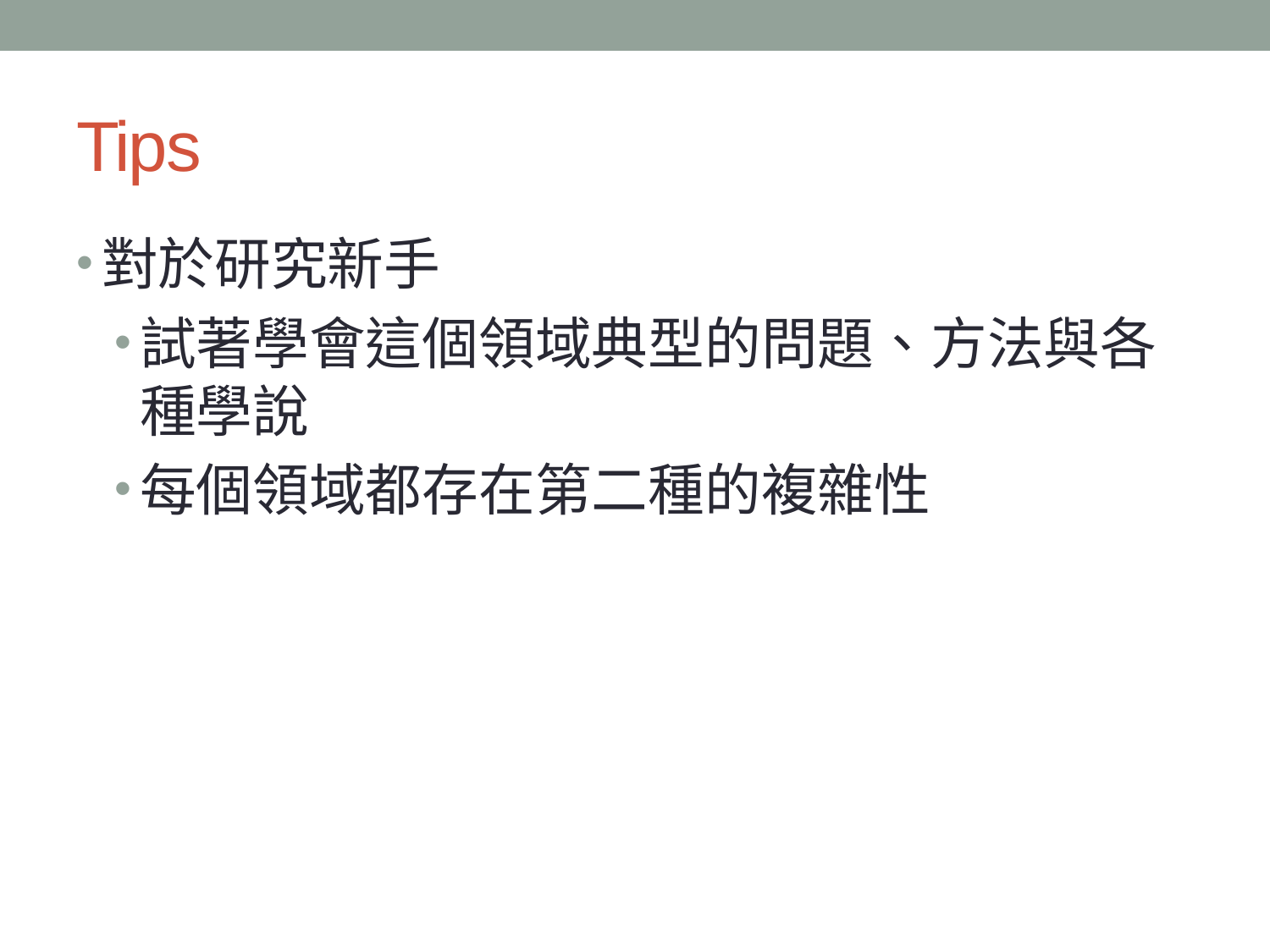

# Tips
對於研究新手
試著學會這個領域典型的問題、方法與各種學說
每個領域都存在第二種的複雜性